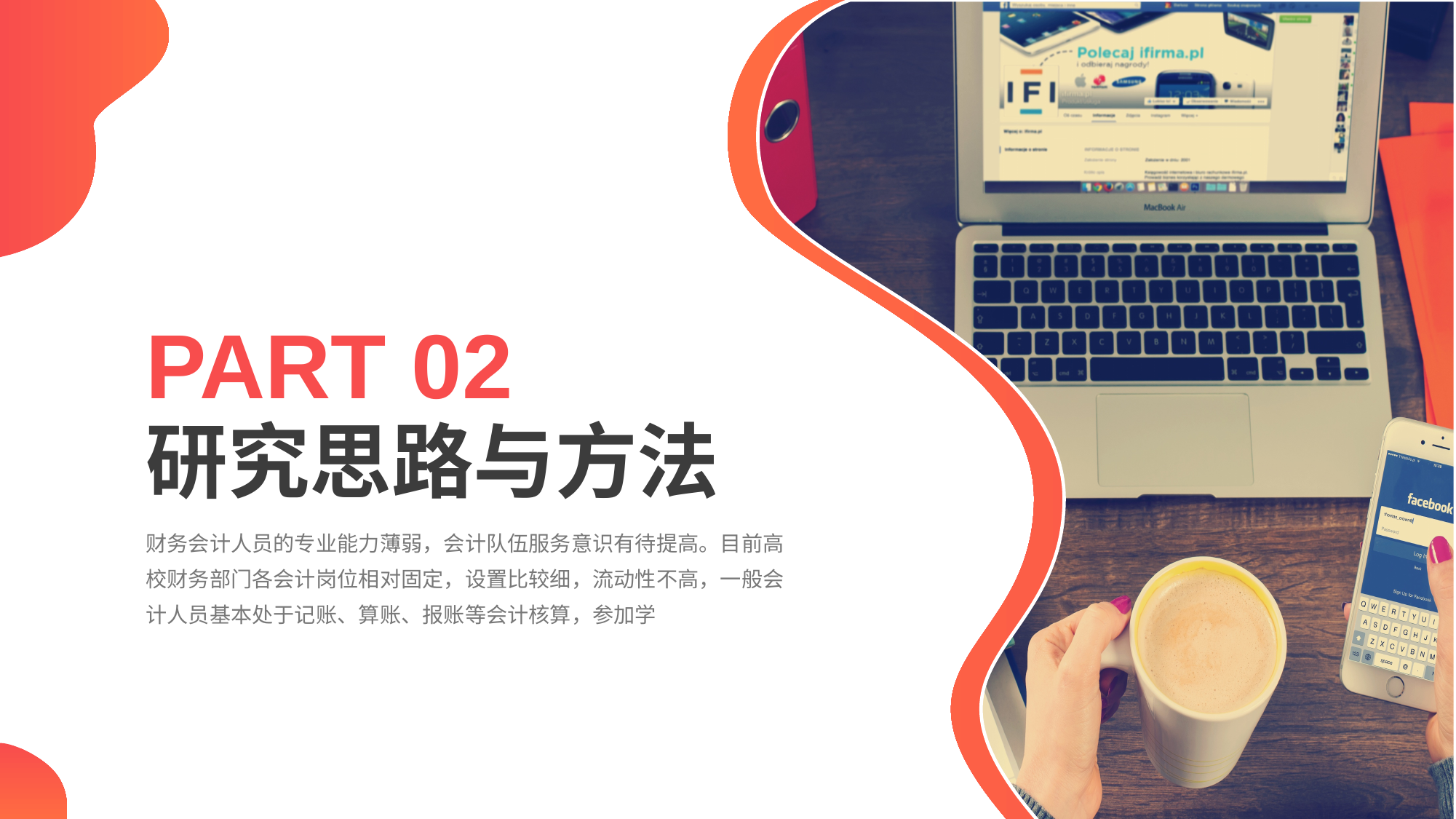

PART 02
研究思路与方法
财务会计人员的专业能力薄弱，会计队伍服务意识有待提高。目前高校财务部门各会计岗位相对固定，设置比较细，流动性不高，一般会计人员基本处于记账、算账、报账等会计核算，参加学